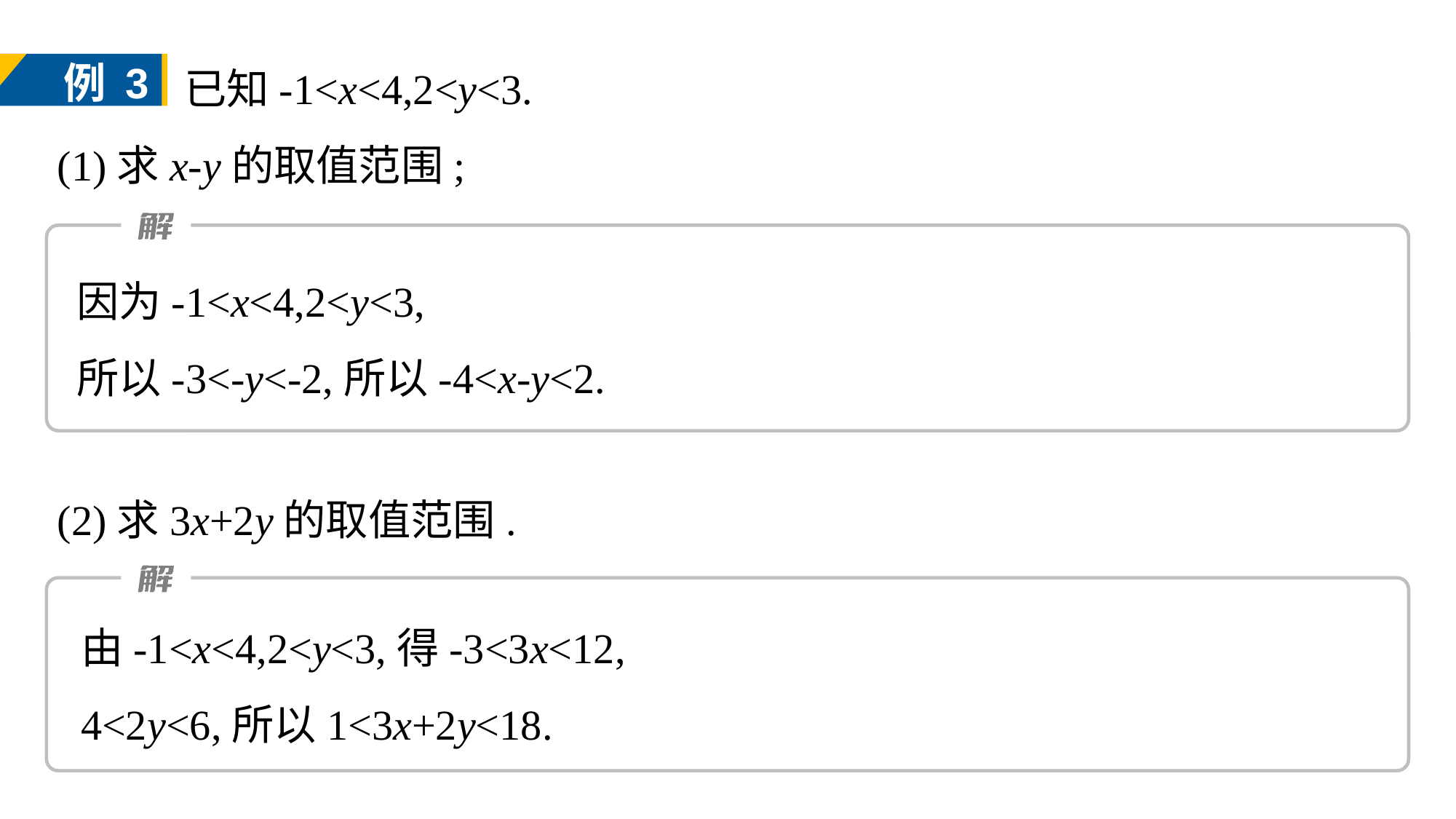

已知-1<x<4,2<y<3.
(1)求x-y的取值范围;
例 3

因为-1<x<4,2<y<3,
所以-3<-y<-2,所以-4<x-y<2.
(2)求3x+2y的取值范围.

由-1<x<4,2<y<3,得-3<3x<12,
4<2y<6,所以1<3x+2y<18.